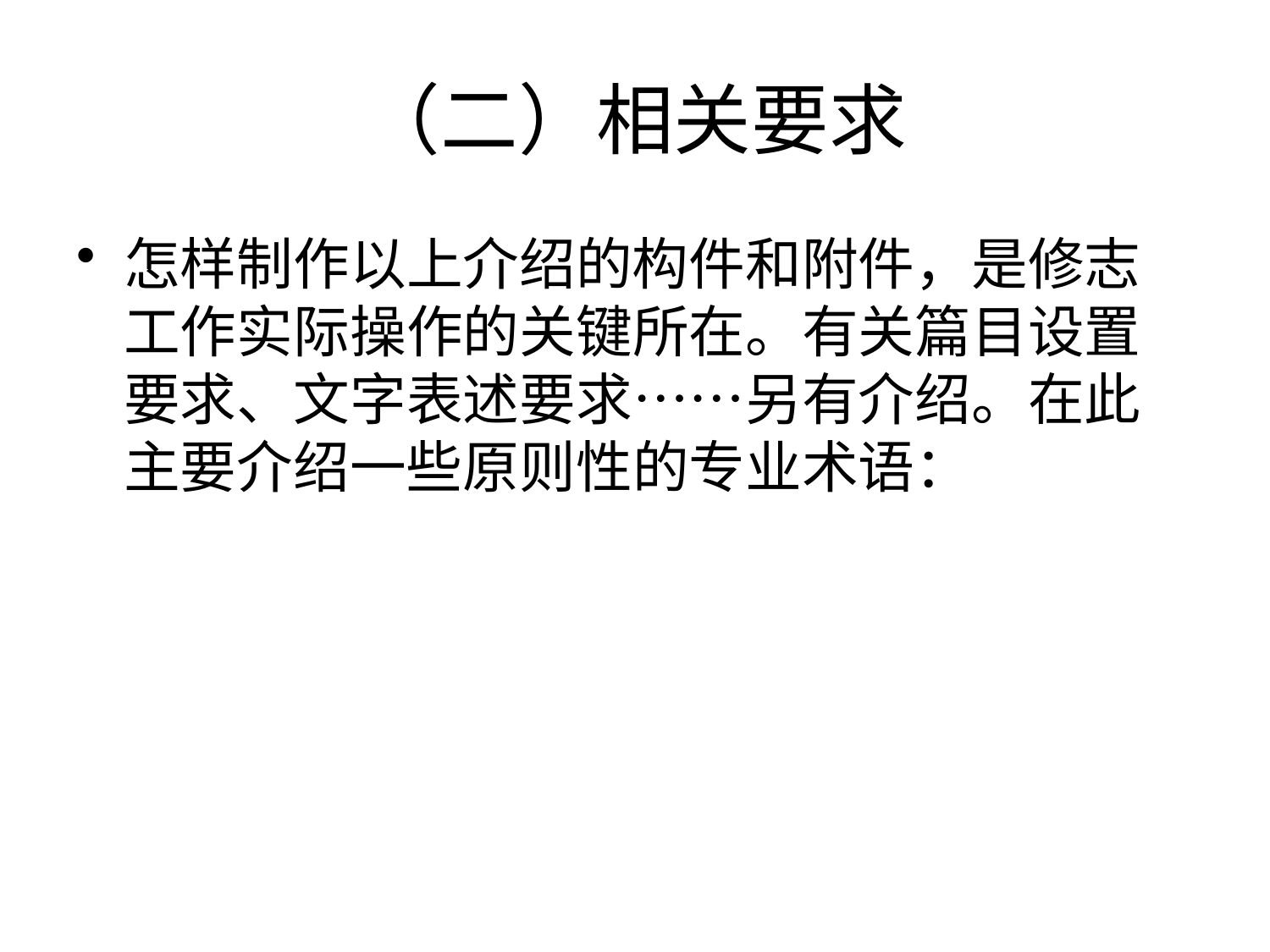

# （二）相关要求
怎样制作以上介绍的构件和附件，是修志工作实际操作的关键所在。有关篇目设置要求、文字表述要求……另有介绍。在此主要介绍一些原则性的专业术语：